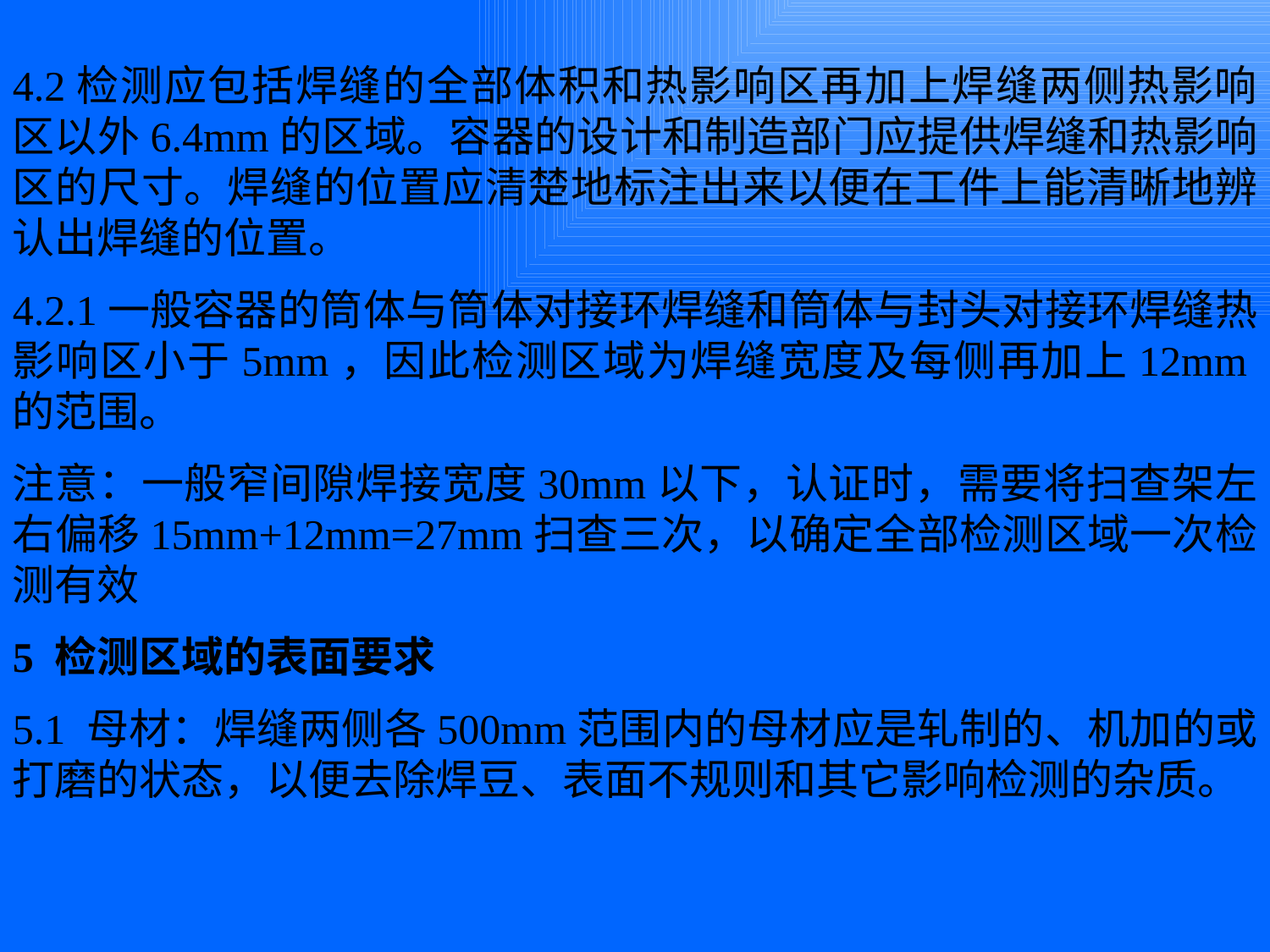

4.2检测应包括焊缝的全部体积和热影响区再加上焊缝两侧热影响区以外6.4mm的区域。容器的设计和制造部门应提供焊缝和热影响区的尺寸。焊缝的位置应清楚地标注出来以便在工件上能清晰地辨认出焊缝的位置。
4.2.1一般容器的筒体与筒体对接环焊缝和筒体与封头对接环焊缝热影响区小于5mm，因此检测区域为焊缝宽度及每侧再加上12mm的范围。
注意：一般窄间隙焊接宽度30mm以下，认证时，需要将扫查架左右偏移15mm+12mm=27mm扫查三次，以确定全部检测区域一次检测有效
5 检测区域的表面要求
5.1 母材：焊缝两侧各500mm范围内的母材应是轧制的、机加的或打磨的状态，以便去除焊豆、表面不规则和其它影响检测的杂质。